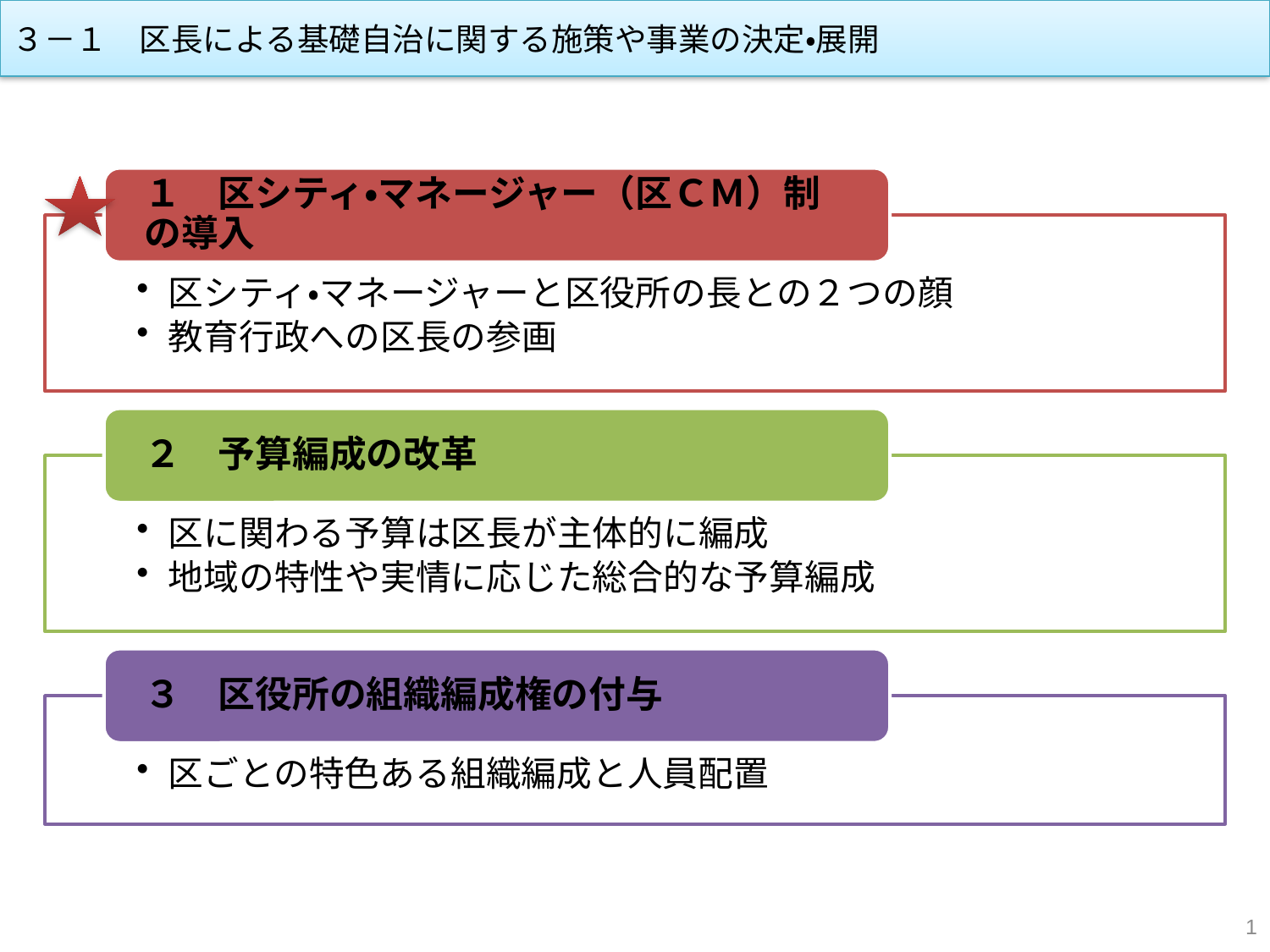

３－１　区長による基礎自治に関する施策や事業の決定・展開
区シティ・マネージャーと区役所の長との２つの顔
教育行政への区長の参画
１　区シティ・マネージャー（区ＣＭ）制の導入
区に関わる予算は区長が主体的に編成
地域の特性や実情に応じた総合的な予算編成
２　予算編成の改革
区ごとの特色ある組織編成と人員配置
３　区役所の組織編成権の付与

1